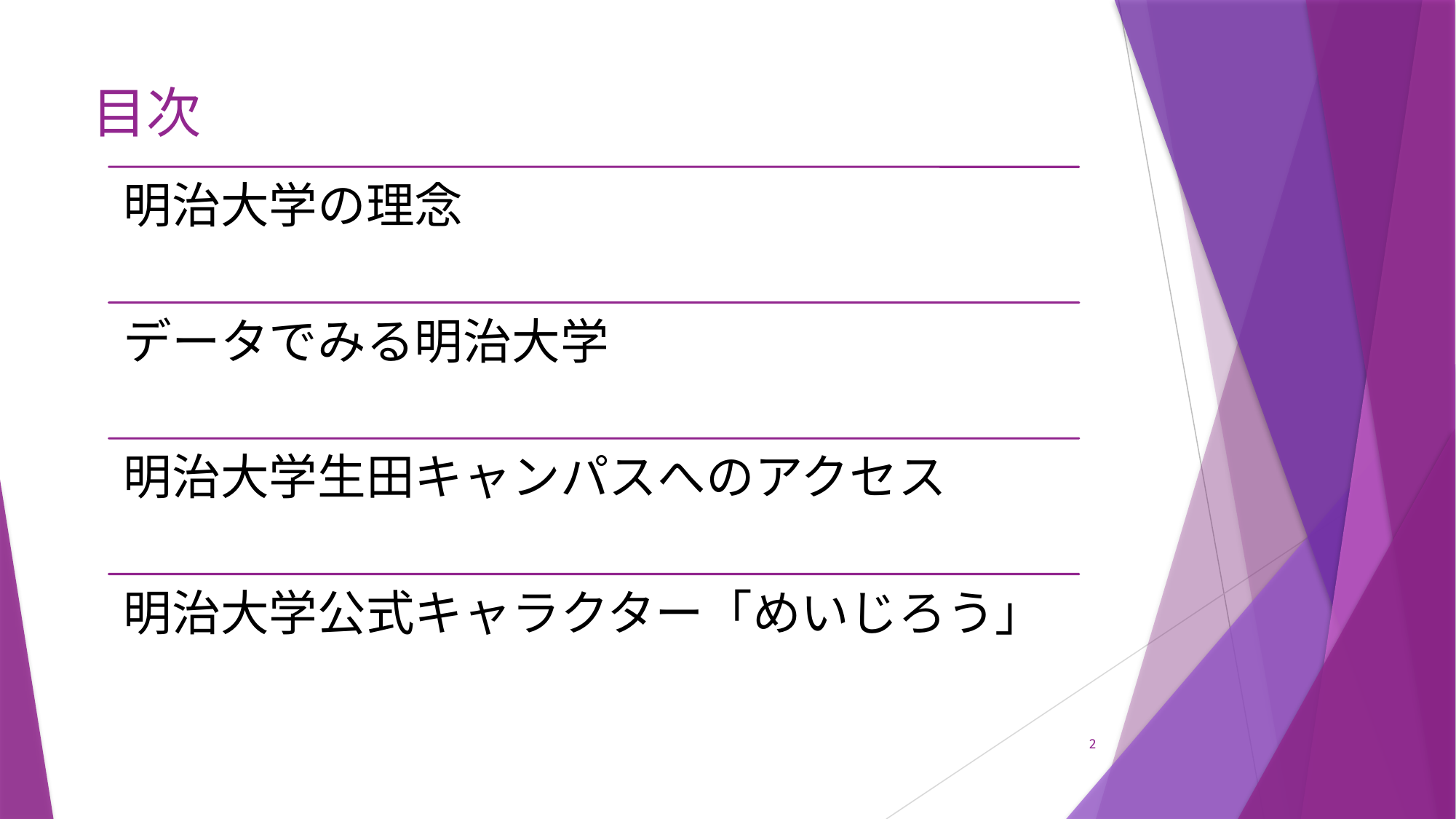

# 目次
明治大学の理念
データでみる明治大学
明治大学生田キャンパスへのアクセス
明治大学公式キャラクター「めいじろう」
2